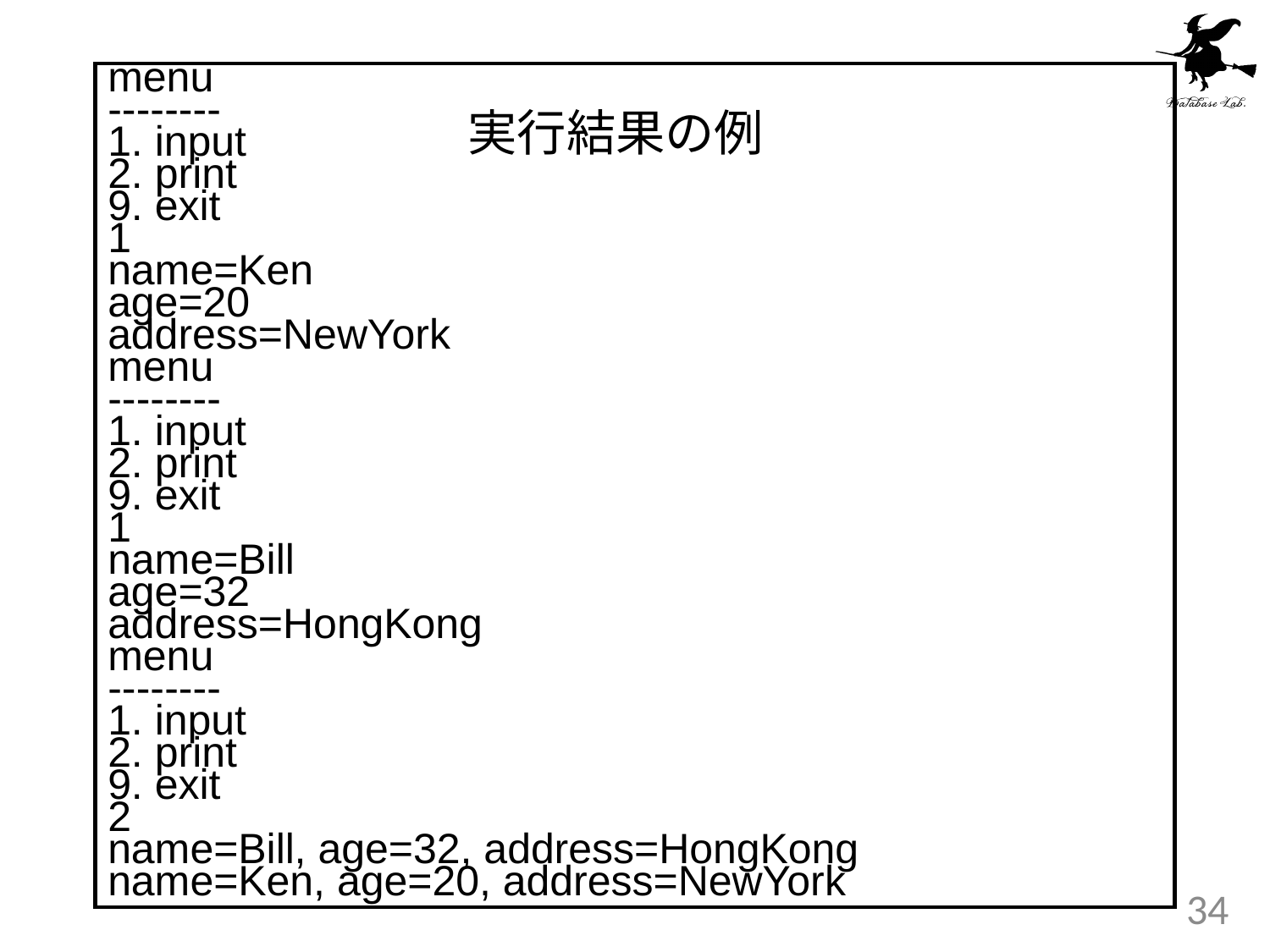

menu
--------
1. input
2. print
9. exit
1
name=Ken
age=20
address=NewYork
menu
--------
1. input
2. print
9. exit
1
name=Bill
age=32
address=HongKong
menu
--------
1. input
2. print
9. exit
2
name=Bill, age=32, address=HongKong
name=Ken, age=20, address=NewYork
実行結果の例
34